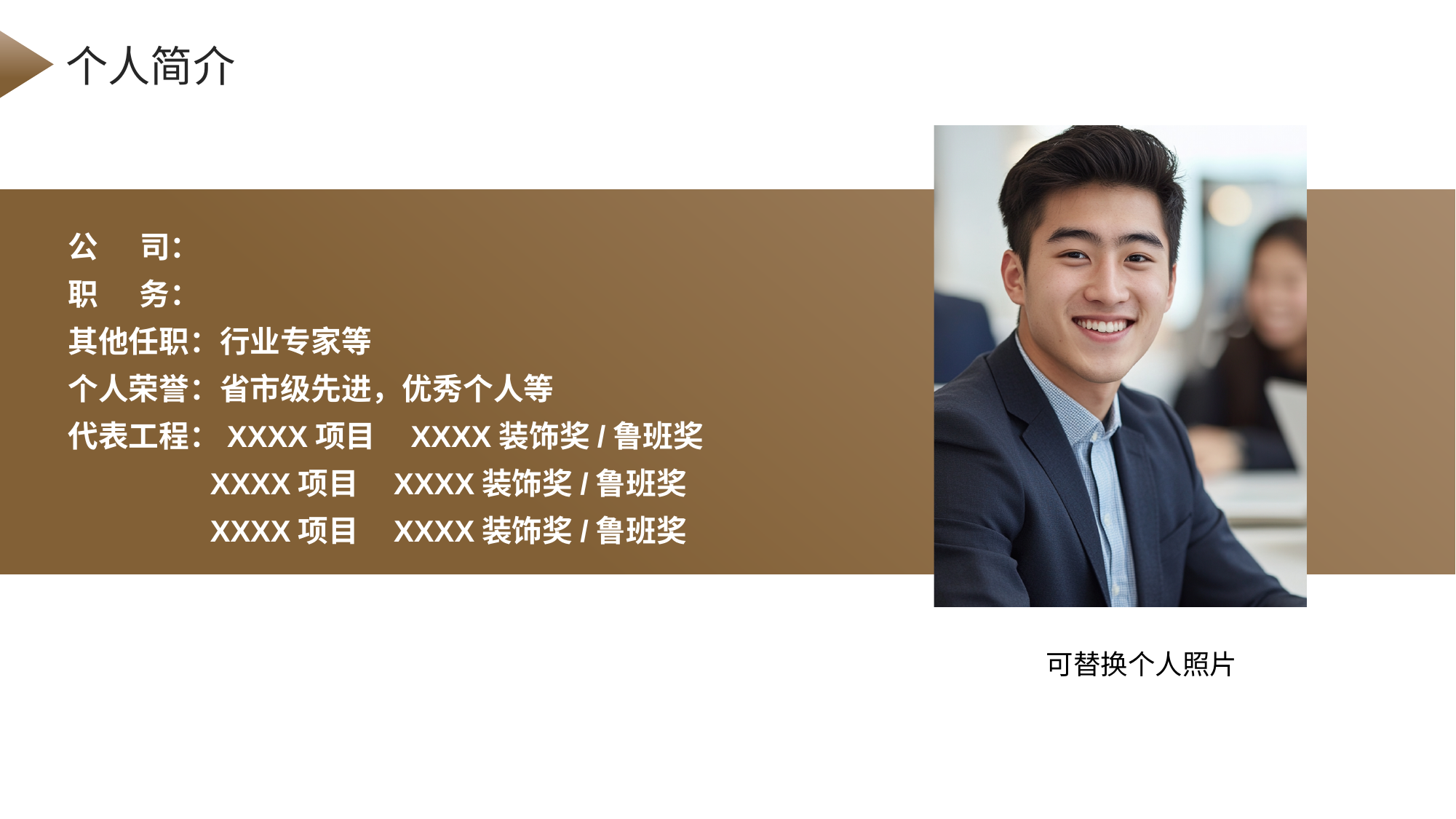

个人简介

公      司：
职      务：
其他任职：行业专家等
个人荣誉：省市级先进，优秀个人等
代表工程：XXXX项目    XXXX装饰奖/鲁班奖
                 XXXX项目    XXXX装饰奖/鲁班奖
                 XXXX项目    XXXX装饰奖/鲁班奖
可替换个人照片
注：页面可微调，自行增减个人简介内容，替换个人形象照或工作照